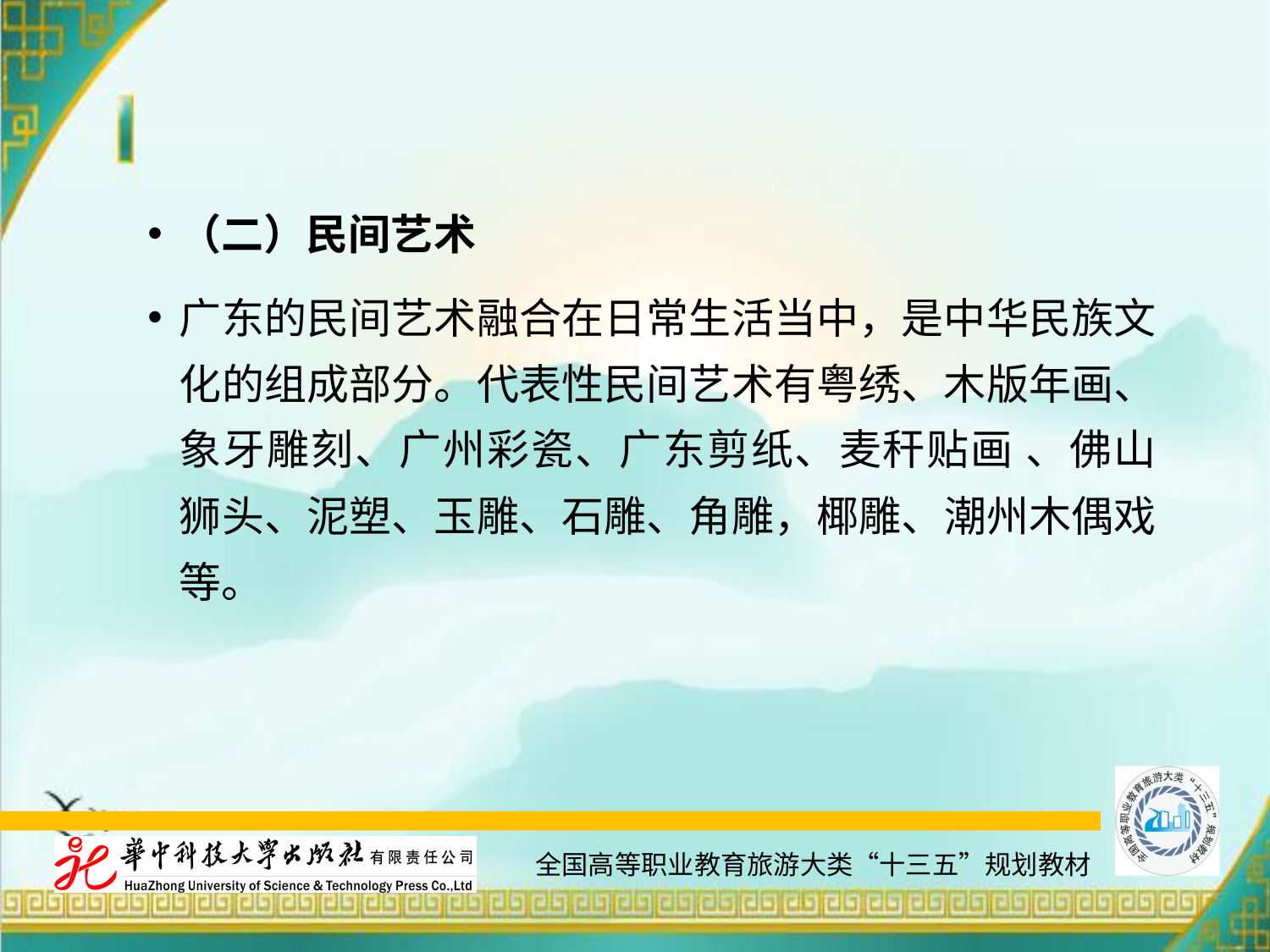

#
（二）民间艺术
广东的民间艺术融合在日常生活当中，是中华民族文化的组成部分。代表性民间艺术有粤绣、木版年画、象牙雕刻、广州彩瓷、广东剪纸、麦秆贴画 、佛山狮头、泥塑、玉雕、石雕、角雕，椰雕、潮州木偶戏等。